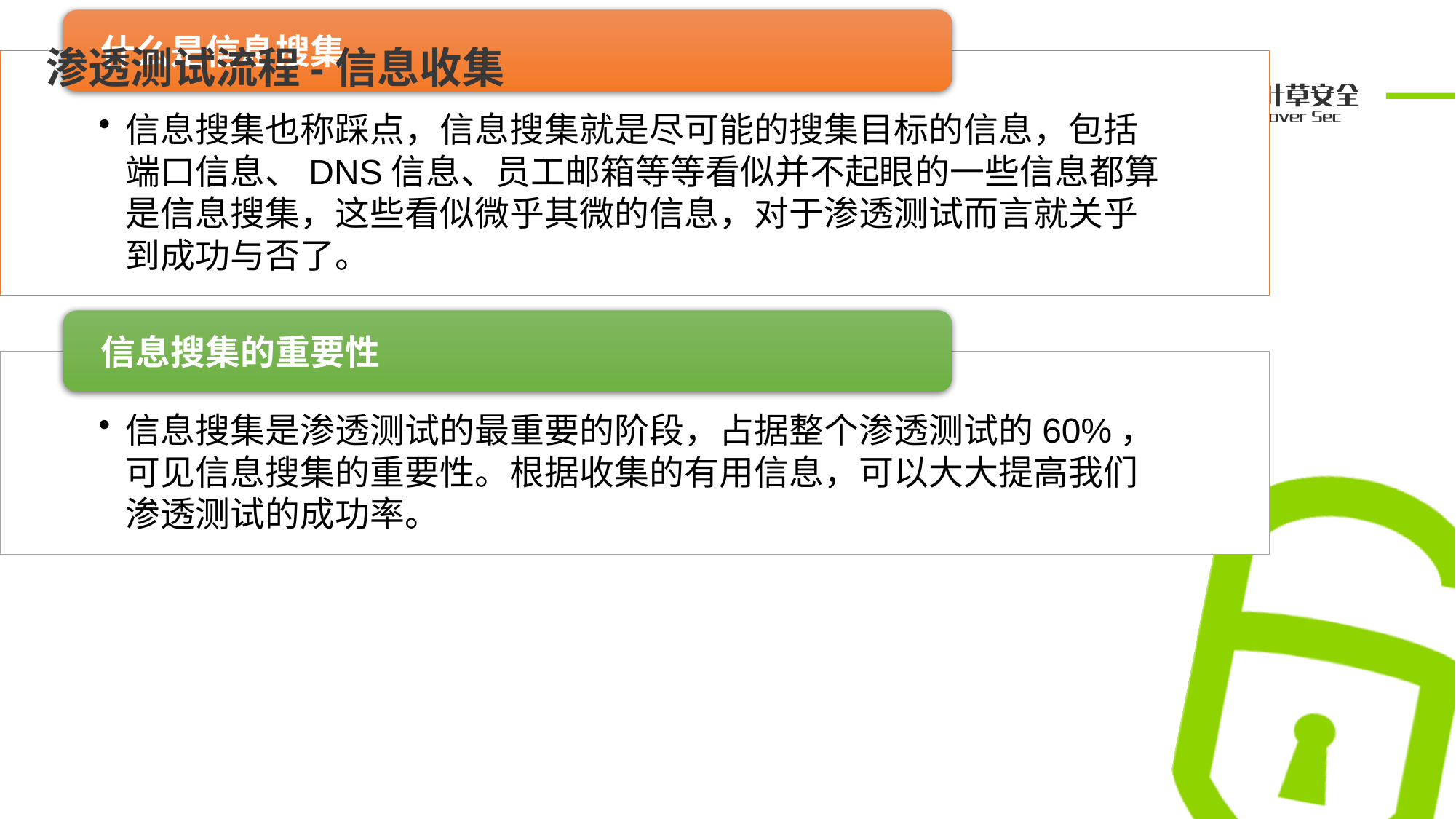

渗透测试流程-信息收集
信息搜集也称踩点，信息搜集就是尽可能的搜集目标的信息，包括端口信息、DNS信息、员工邮箱等等看似并不起眼的一些信息都算是信息搜集，这些看似微乎其微的信息，对于渗透测试而言就关乎到成功与否了。
什么是信息搜集
信息搜集是渗透测试的最重要的阶段，占据整个渗透测试的60%，可见信息搜集的重要性。根据收集的有用信息，可以大大提高我们渗透测试的成功率。
信息搜集的重要性